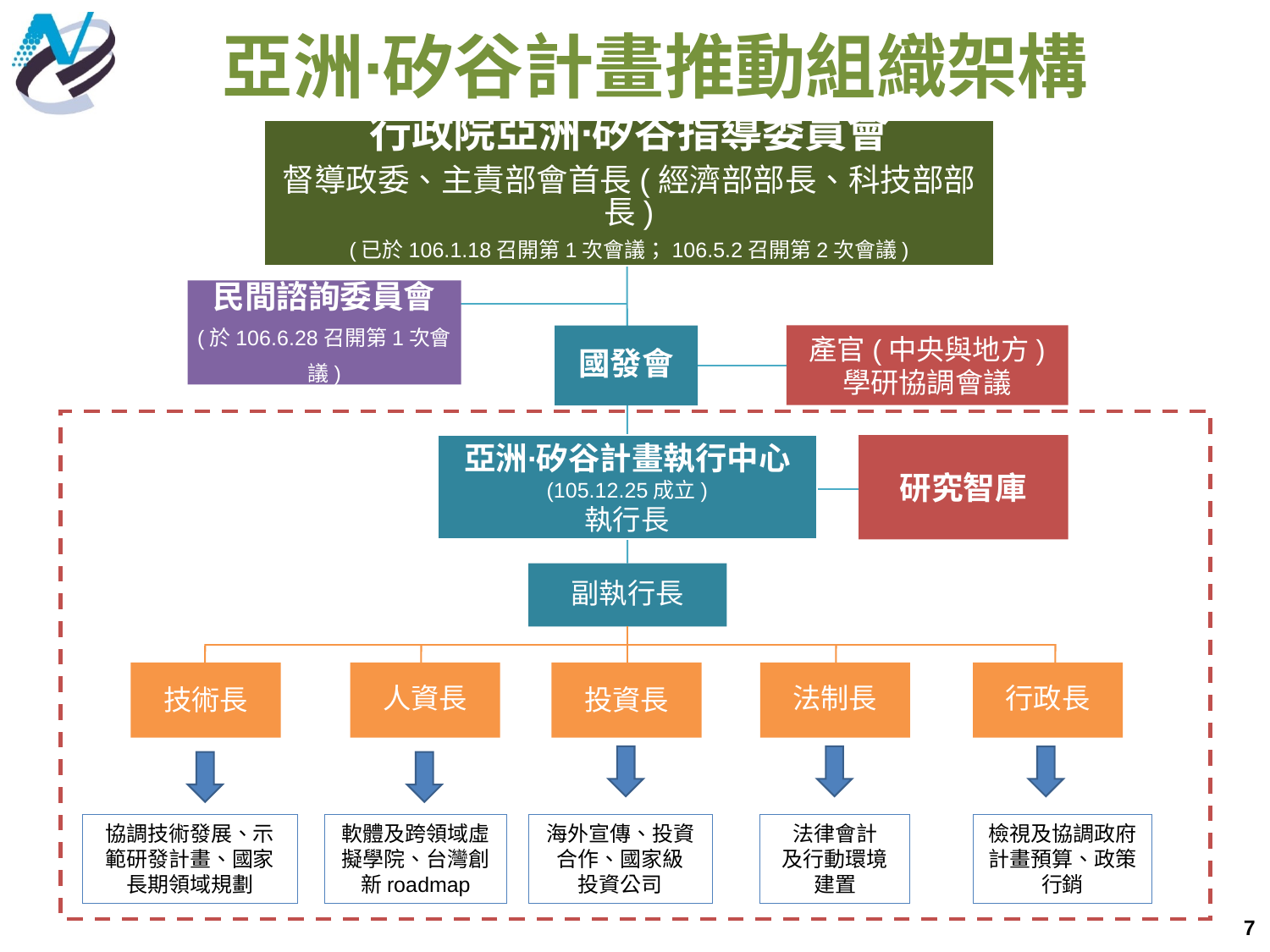

亞洲∙矽谷計畫推動組織架構
行政院亞洲∙矽谷指導委員會
督導政委、主責部會首長(經濟部部長、科技部部長)
(已於106.1.18召開第1次會議；106.5.2召開第2次會議)
民間諮詢委員會
(於106.6.28召開第1次會議)
產官(中央與地方)
學研協調會議
亞洲∙矽谷計畫執行中心
(105.12.25成立)
執行長
研究智庫
副執行長
技術長
人資長
投資長
法制長
行政長

軟體及跨領域虛擬學院、台灣創新roadmap
協調技術發展、示範研發計畫、國家長期領域規劃
海外宣傳、投資合作、國家級
投資公司
法律會計
及行動環境建置
檢視及協調政府計畫預算、政策行銷

國發會

7